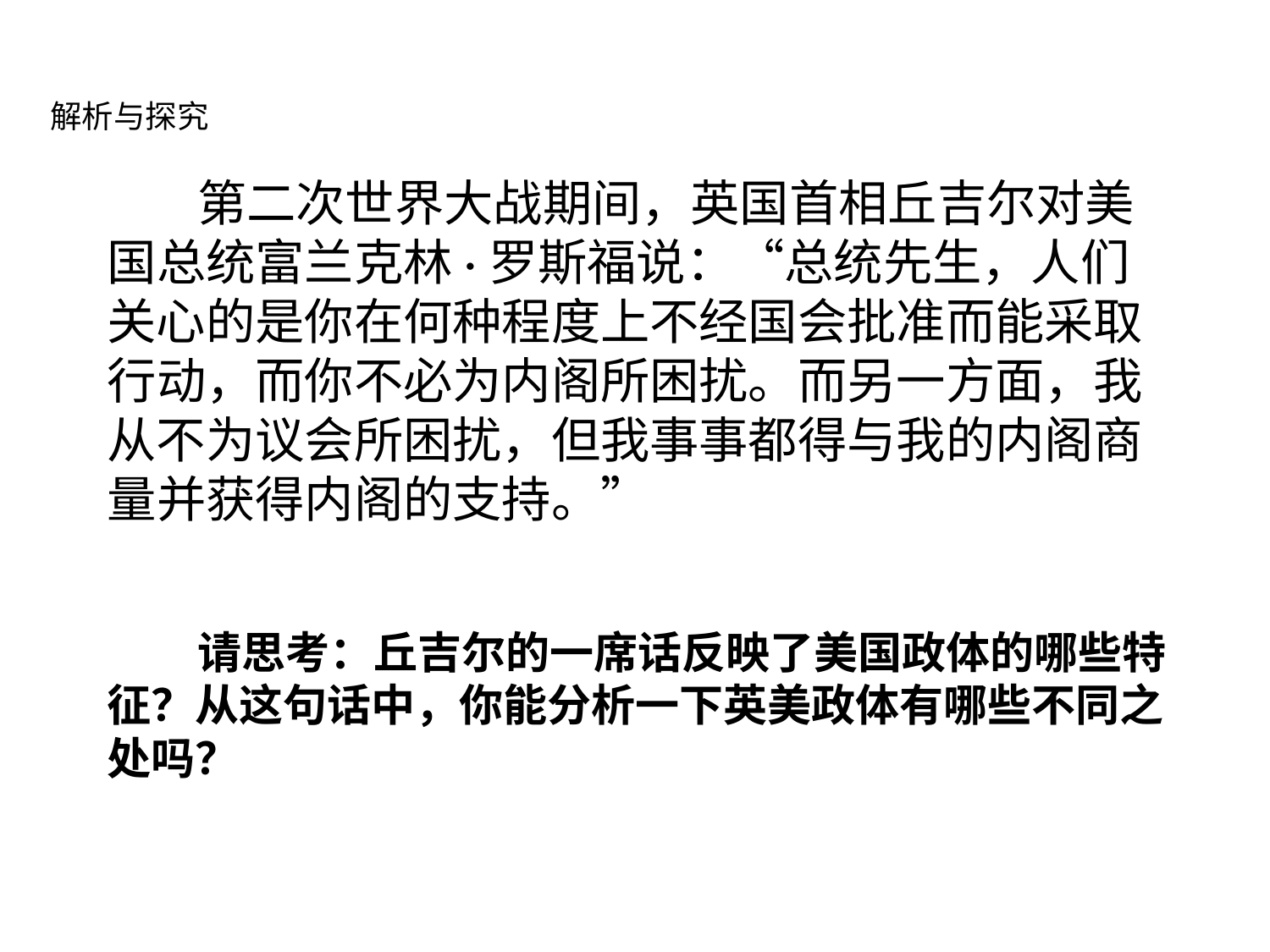

解析与探究
        第二次世界大战期间，英国首相丘吉尔对美国总统富兰克林·罗斯福说：“总统先生，人们关心的是你在何种程度上不经国会批准而能采取行动，而你不必为内阁所困扰。而另一方面，我从不为议会所困扰，但我事事都得与我的内阁商量并获得内阁的支持。”

        请思考：丘吉尔的一席话反映了美国政体的哪些特征？从这句话中，你能分析一下英美政体有哪些不同之处吗？